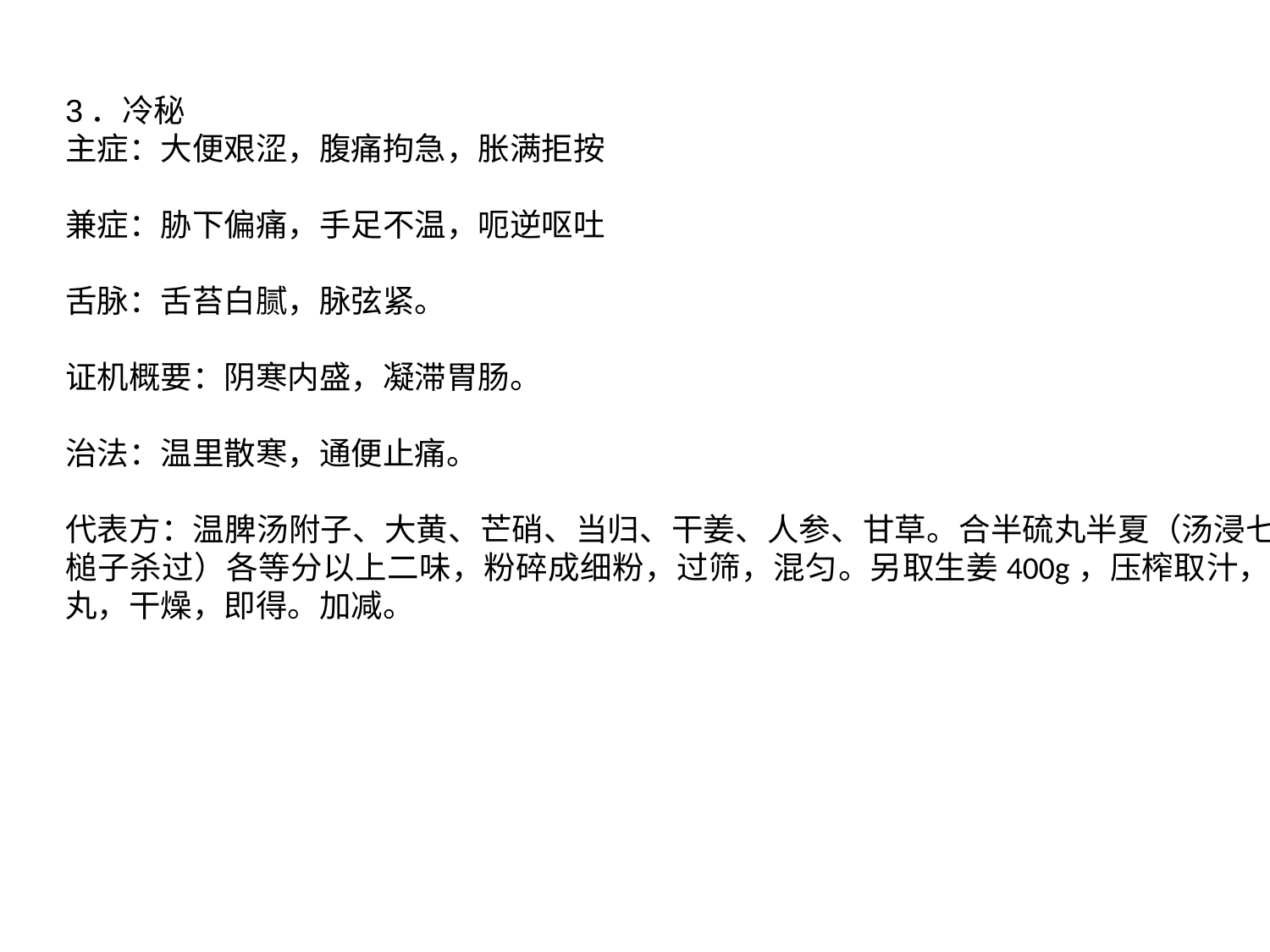

3．冷秘
主症：大便艰涩，腹痛拘急，胀满拒按

兼症：胁下偏痛，手足不温，呃逆呕吐

舌脉：舌苔白腻，脉弦紧。

证机概要：阴寒内盛，凝滞胃肠。

治法：温里散寒，通便止痛。

代表方：温脾汤附子、大黄、芒硝、当归、干姜、人参、甘草。合半硫丸半夏（汤浸七次，焙干，为细末）硫黄（明净好者，研令极细，用柳木槌子杀过）各等分以上二味，粉碎成细粉，过筛，混匀。另取生姜400g，压榨取汁，将姜渣加水煎煮，滤过，滤液加入姜汁中，与上述粉末泛丸，干燥，即得。加减。